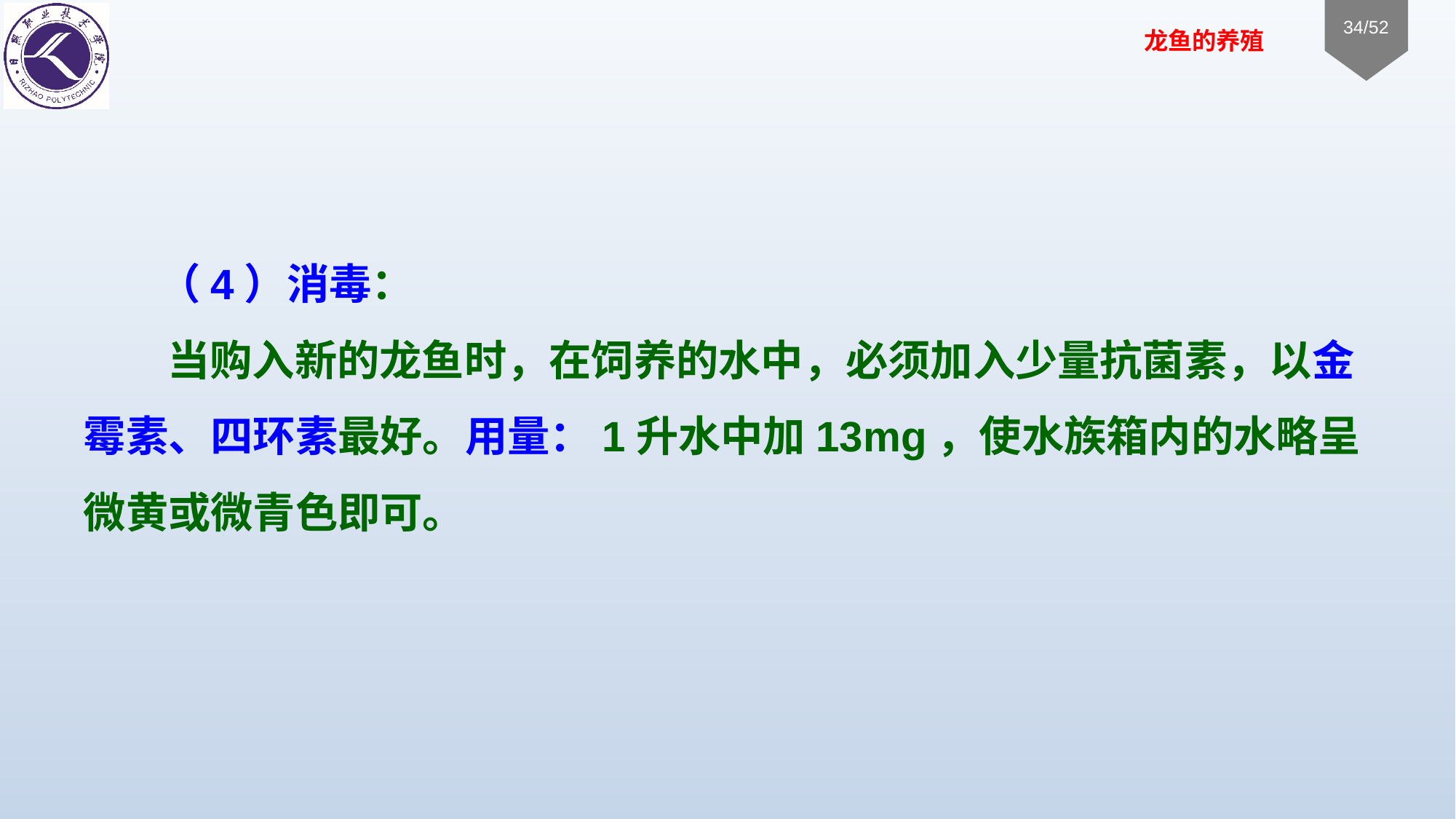

#
 （4）消毒：
  当购入新的龙鱼时，在饲养的水中，必须加入少量抗菌素，以金霉素、四环素最好。用量：1升水中加13mg，使水族箱内的水略呈微黄或微青色即可。